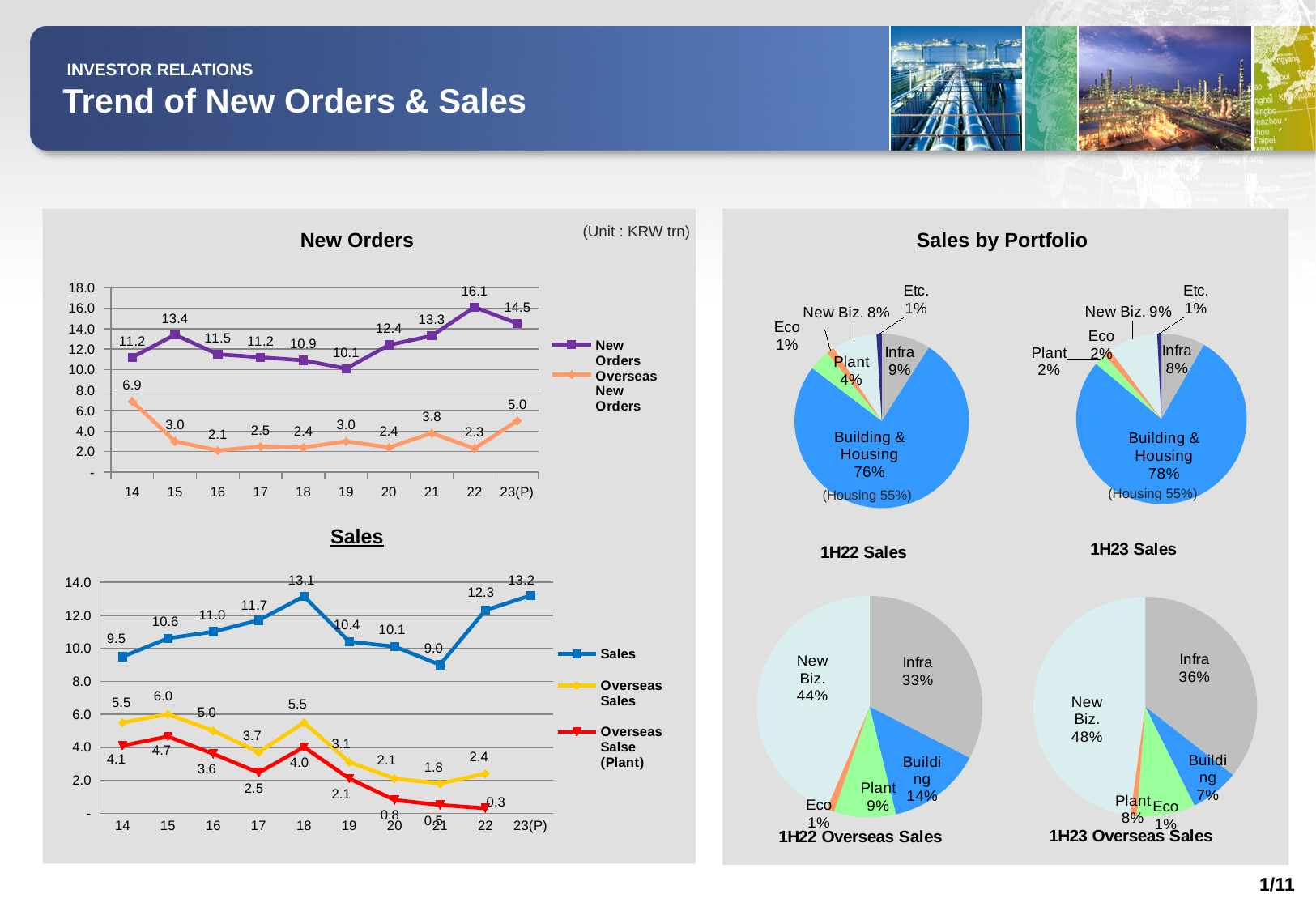

INVESTOR RELATIONS
Trend of New Orders & Sales

(Unit : KRW trn)
New Orders
Sales by Portfolio

### Chart: 1H22 Sales

| Category | 1H22 |
|---|---|
| 인프라 | 0.09089496245199513 |
| 건축주택 | 0.7624134599648468 |
| 플랜트 | 0.03930998739548138 |
| ECO | 0.014495364452229592 |
| 신사업 | 0.08320191537220739 |
| 기타 | 0.009684310363239752 |

### Chart: 1H23 Sales

| Category | 1H23( E ) |
|---|---|
| 인프라 | 0.08329364755697721 |
| 건축주택 | 0.7780094712939198 |
| 플랜트 | 0.02261723218489579 |
| ECO | 0.013719072576058628 |
| 신사업 | 0.09444566225335538 |
| 기타 | 0.007914914134793121 |

### Chart

| Category | New Orders | Overseas New Orders |
|---|---|---|
| 14 | 11.2 | 6.9 |
| 15 | 13.4 | 3.0 |
| 16 | 11.5 | 2.1 |
| 17 | 11.2 | 2.5 |
| 18 | 10.9 | 2.4 |
| 19 | 10.1 | 3.0 |
| 20 | 12.4 | 2.4 |
| 21 | 13.3 | 3.8 |
| 22 | 16.1 | 2.3 |
| 23(P) | 14.5 | 5.0 |
(Housing 55%)
(Housing 55%)
Sales

### Chart: 1H22 Overseas Sales

| Category | 1H22 |
|---|---|
| 토목 | 0.32651243180539985 |
| 건축주택 | 0.13595365408833754 |
| 플랜트 | 0.08862635889363837 |
| Eco사업 | 0.011159255370165337 |
| 신사업 | 0.4377482998424589 |

### Chart: 1H23 Overseas Sales

| Category | 1Q23€ |
|---|---|
| 토목 | 0.35681520809158473 |
| 건축주택 | 0.07075982547337631 |
| 플랜트 | 0.0843428466987482 |
| Eco사업 | 0.009616532275829632 |
| 신사업 | 0.47846558746046114 |

### Chart

| Category | Sales | Overseas
Sales | Overseas
Salse
(Plant) |
|---|---|---|---|
| 14 | 9.488 | 5.5 | 4.099 |
| 15 | 10.6 | 6.0 | 4.65 |
| 16 | 11.0 | 5.0 | 3.6 |
| 17 | 11.7 | 3.7 | 2.46 |
| 18 | 13.142 | 5.493 | 4.01 |
| 19 | 10.4 | 3.1 | 2.1 |
| 20 | 10.1 | 2.1 | 0.8 |
| 21 | 9.0 | 1.8 | 0.5 |
| 22 | 12.3 | 2.4 | 0.3 |
| 23(P) | 13.2 | None | None |
1/11